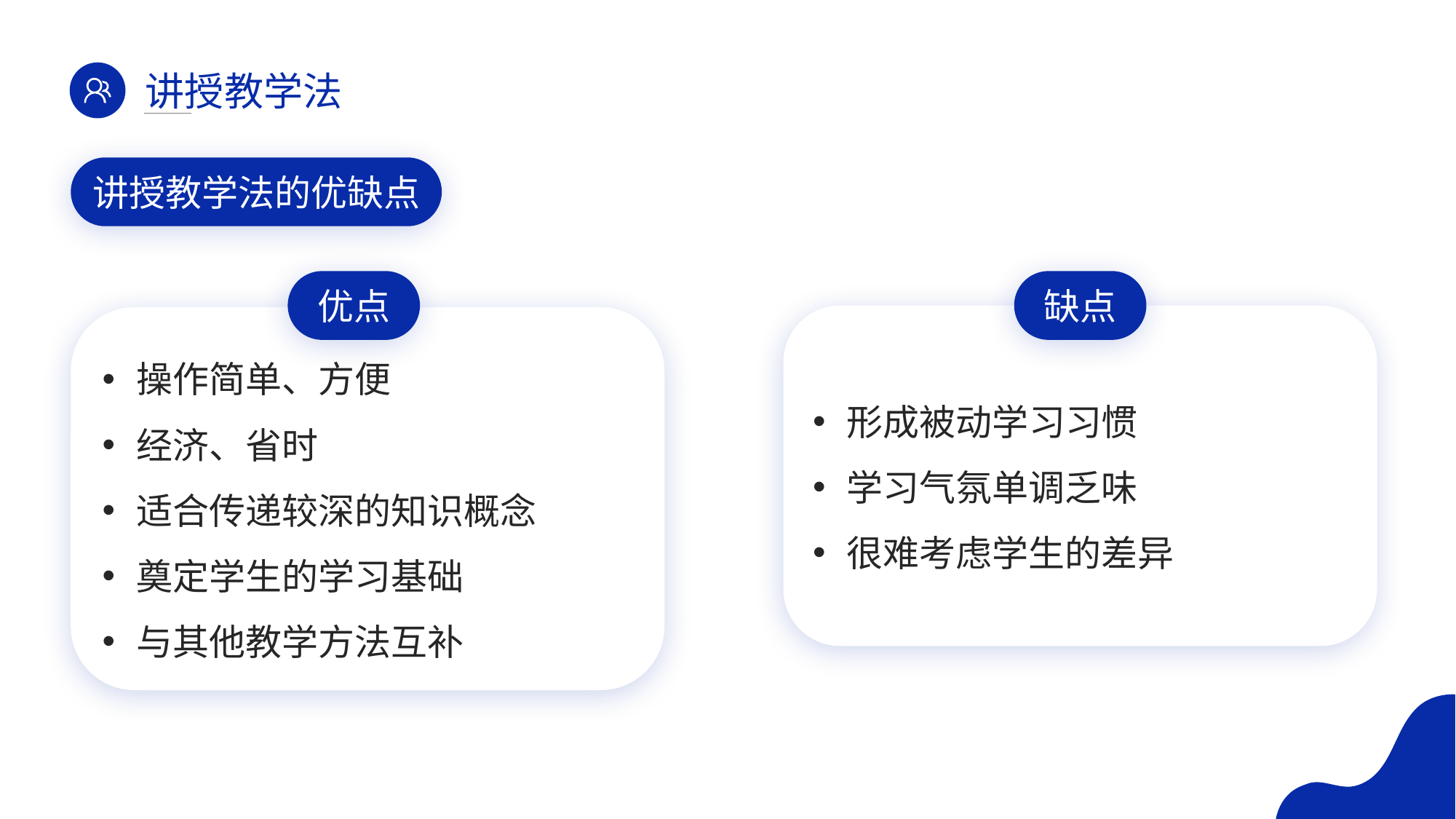

讲授教学法
讲授教学法的优缺点
优点
缺点
形成被动学习习惯
学习气氛单调乏味
很难考虑学生的差异
操作简单、方便
经济、省时
适合传递较深的知识概念
奠定学生的学习基础
与其他教学方法互补